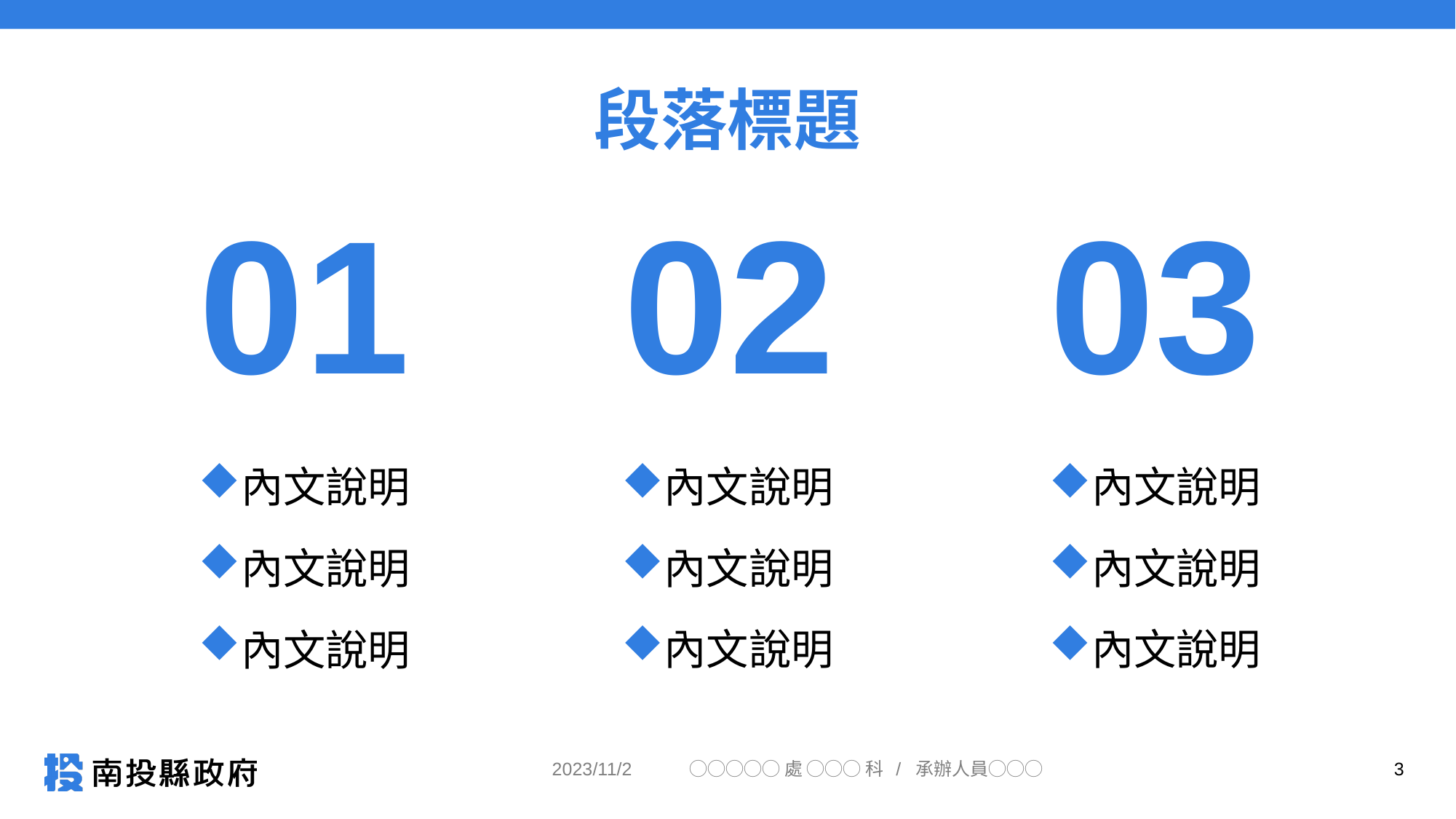

# 段落標題
01
02
03
內文說明
內文說明
內文說明

內文說明
內文說明
內文說明

內文說明
內文說明
內文說明

2023/11/2
◯◯◯◯◯處 ◯◯◯ 科  /  承辦人員◯◯◯
3